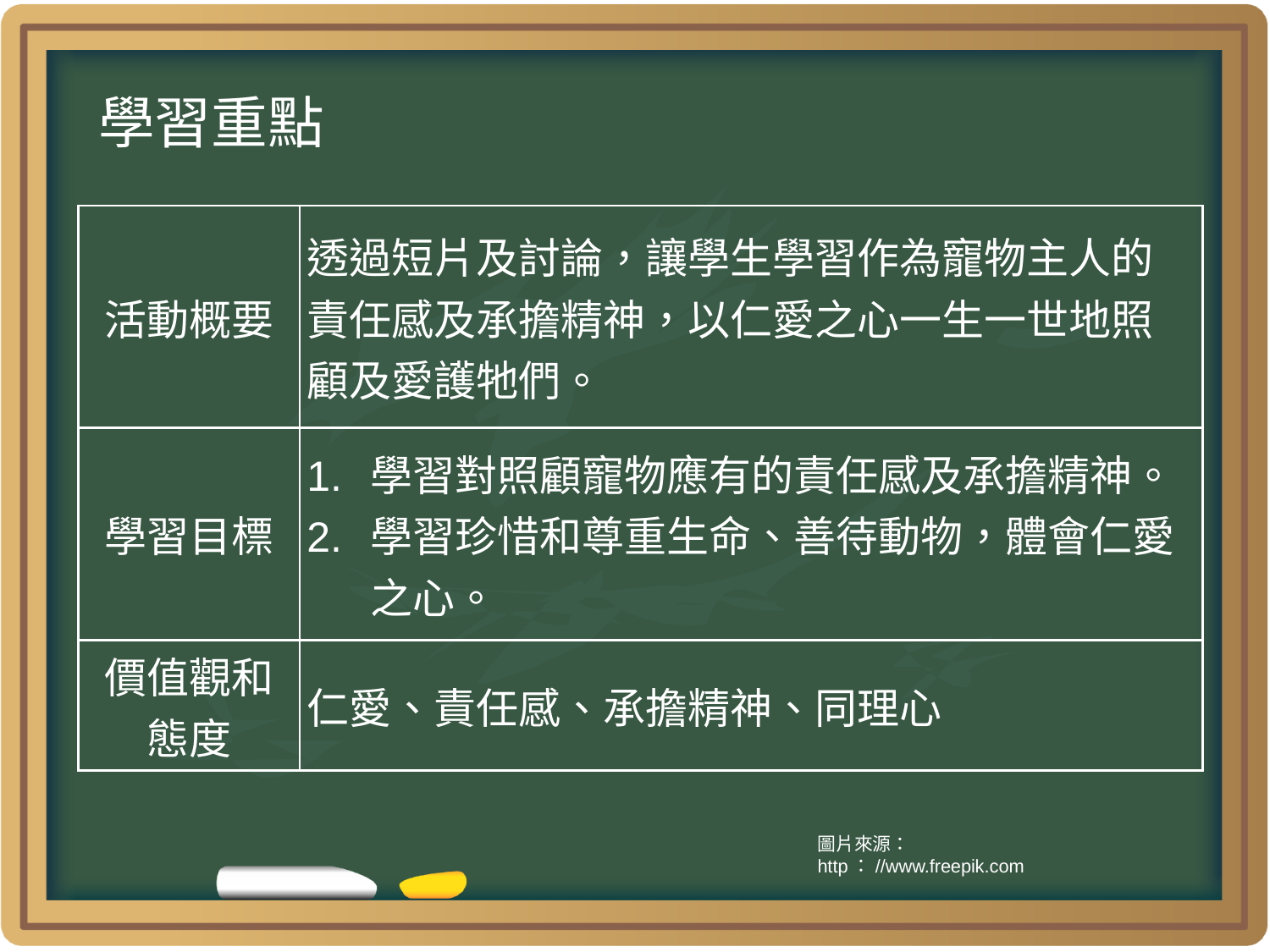

學習重點
| 活動概要 | 透過短片及討論，讓學生學習作為寵物主人的責任感及承擔精神，以仁愛之心一生一世地照顧及愛護牠們。 |
| --- | --- |
| 學習目標 | 學習對照顧寵物應有的責任感及承擔精神。 學習珍惜和尊重生命、善待動物，體會仁愛之心。 |
| 價值觀和 態度 | 仁愛、責任感、承擔精神、同理心 |
圖片來源： http：//www.freepik.com